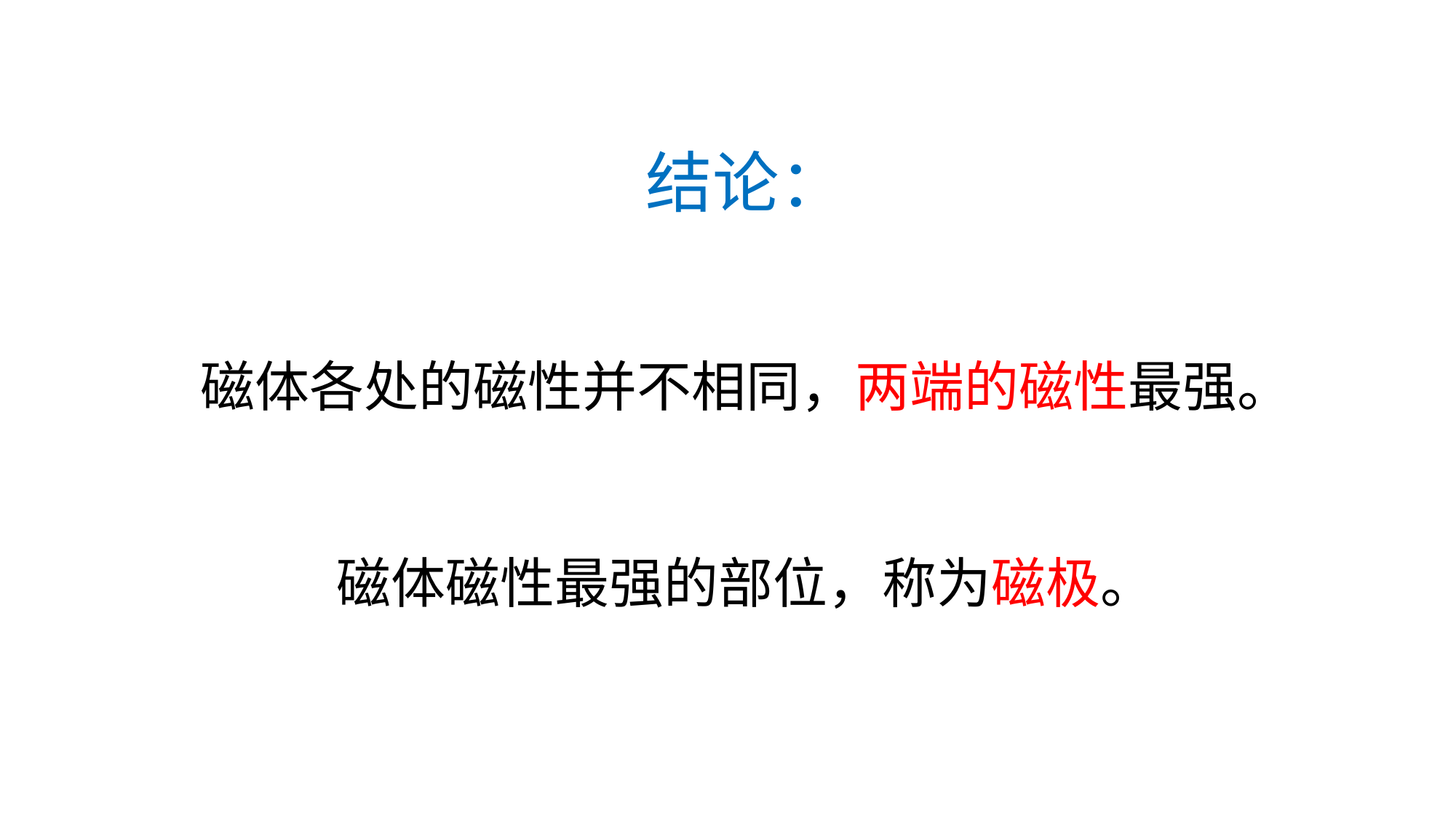

结论：

磁体各处的磁性并不相同，两端的磁性最强。

磁体磁性最强的部位，称为磁极。